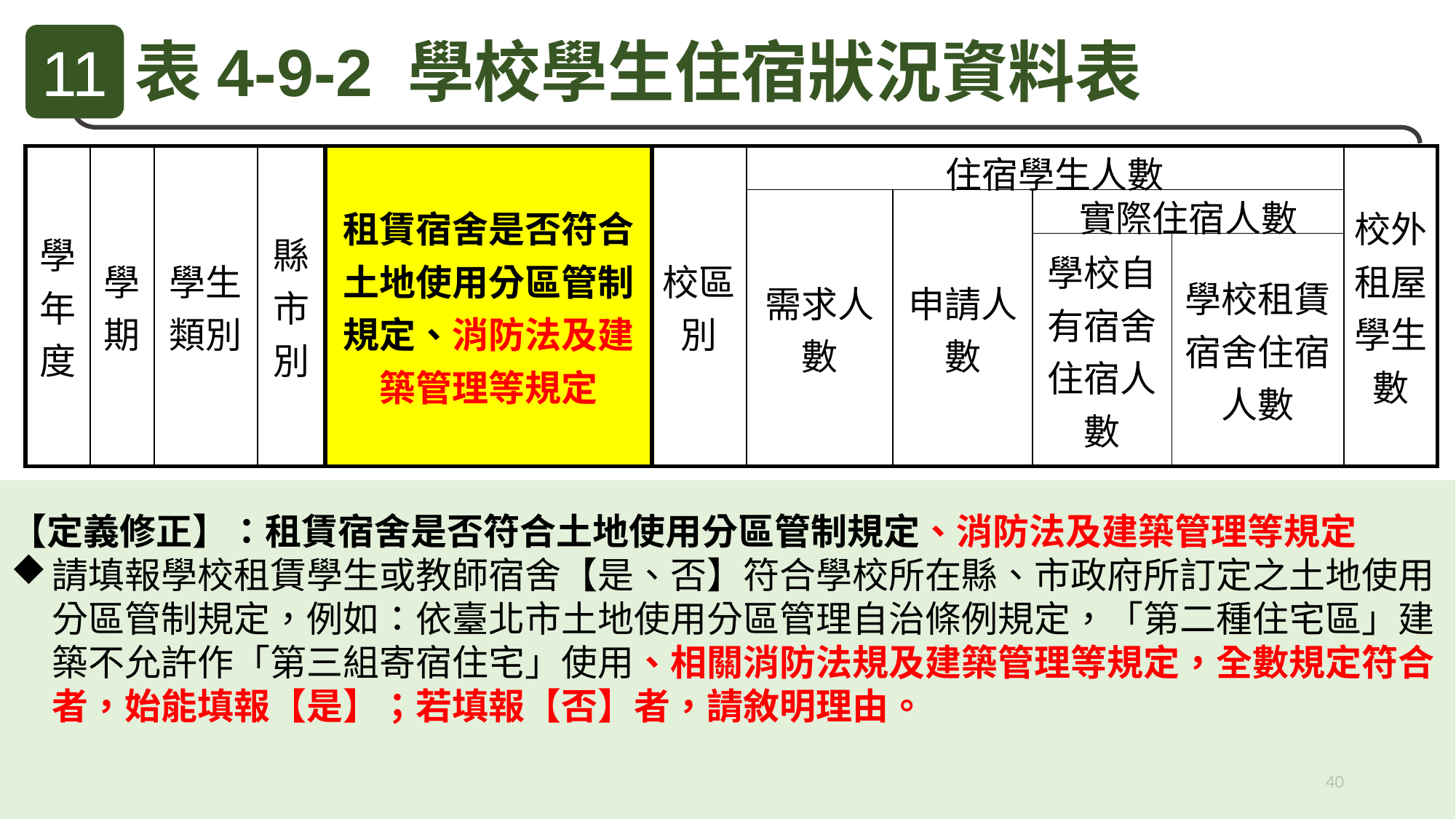

11
表4-9-2 學校學生住宿狀況資料表

| 學年度 | 學期 | 學生類別 | 縣市別 | 租賃宿舍是否符合土地使用分區管制規定、消防法及建築管理等規定 | 校區別 | 住宿學生人數 |  |  |  | 校外租屋學生數 |
| --- | --- | --- | --- | --- | --- | --- | --- | --- | --- | --- |
|  |  |  |  |  |  | 需求人數 | 申請人數 | 實際住宿人數 |  |  |
|  |  |  |  |  |  |  |  | 學校自有宿舍住宿人數 | 學校租賃宿舍住宿人數 |  |

【定義修正】：租賃宿舍是否符合土地使用分區管制規定、消防法及建築管理等規定
請填報學校租賃學生或教師宿舍【是、否】符合學校所在縣、市政府所訂定之土地使用分區管制規定，例如：依臺北市土地使用分區管理自治條例規定，「第二種住宅區」建築不允許作「第三組寄宿住宅」使用、相關消防法規及建築管理等規定，全數規定符合者，始能填報【是】；若填報【否】者，請敘明理由。
40